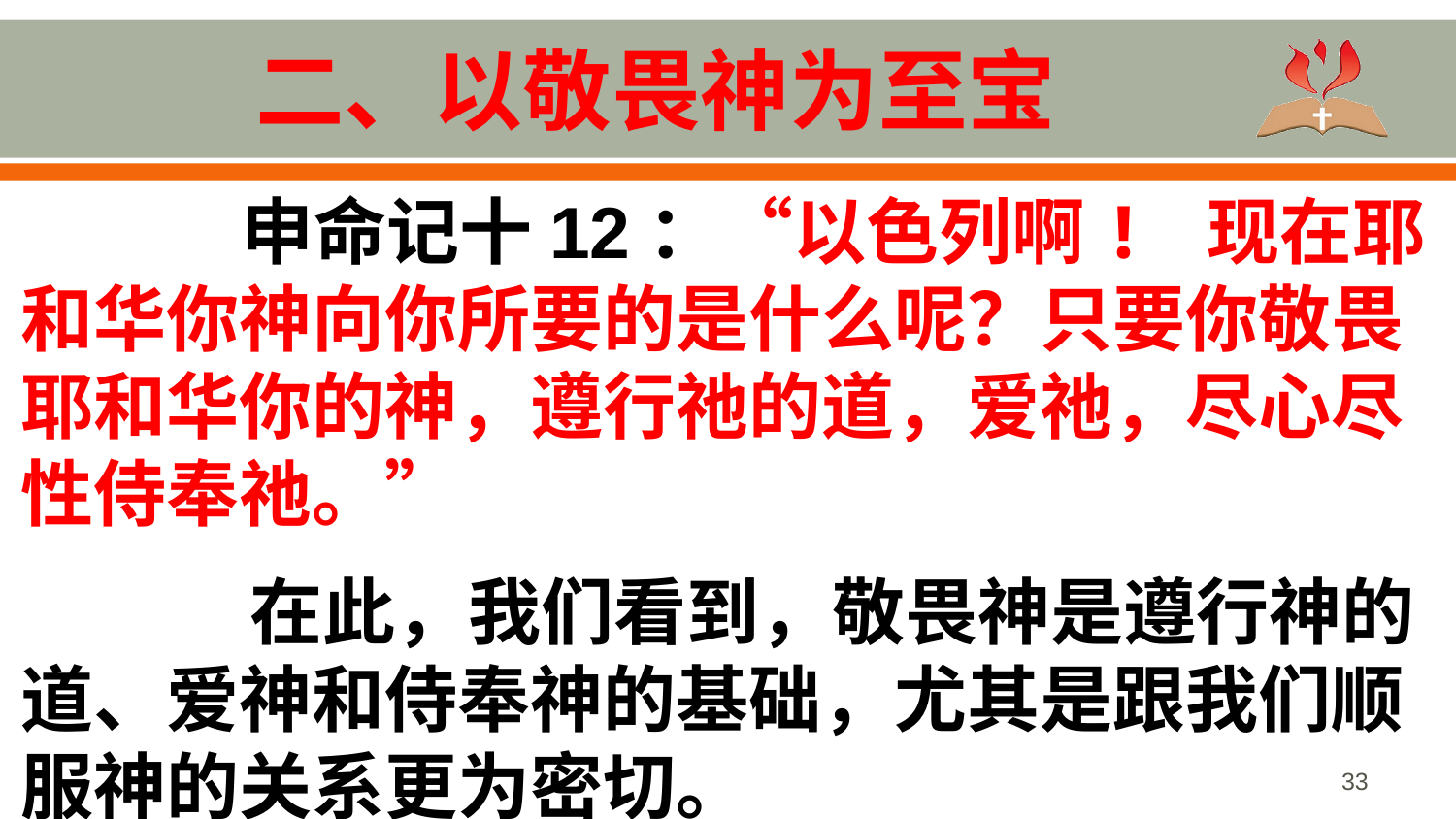

# 二、以敬畏神为至宝
	        申命记十12：“以色列啊! 现在耶和华你神向你所要的是什么呢？只要你敬畏耶和华你的神，遵行祂的道，爱祂，尽心尽性侍奉祂。”
	    在此，我们看到，敬畏神是遵行神的道、爱神和侍奉神的基础，尤其是跟我们顺服神的关系更为密切。

33